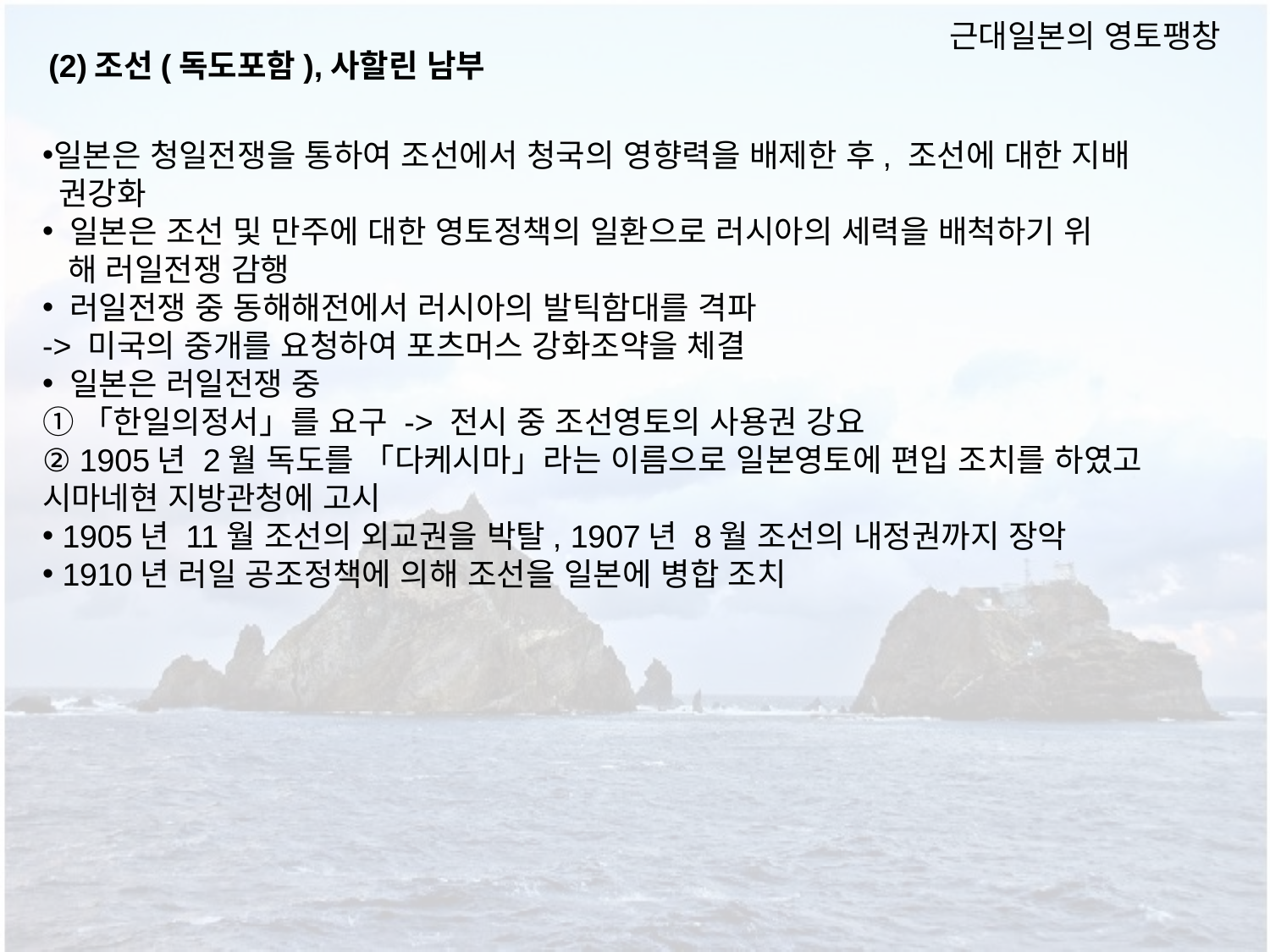

근대일본의 영토팽창
(2)조선(독도포함),사할린 남부
일본은 청일전쟁을 통하여 조선에서 청국의 영향력을 배제한 후, 조선에 대한 지배
 권강화
 일본은 조선 및 만주에 대한 영토정책의 일환으로 러시아의 세력을 배척하기 위
  해 러일전쟁 감행
 러일전쟁 중 동해해전에서 러시아의 발틱함대를 격파
-> 미국의 중개를 요청하여 포츠머스 강화조약을 체결
 일본은 러일전쟁 중
①「한일의정서」를 요구 -> 전시 중 조선영토의 사용권 강요
② 1905년 2월 독도를 「다케시마」라는 이름으로 일본영토에 편입 조치를 하였고 시마네현 지방관청에 고시
 1905년 11월 조선의 외교권을 박탈, 1907년 8월 조선의 내정권까지 장악
 1910년 러일 공조정책에 의해 조선을 일본에 병합 조치